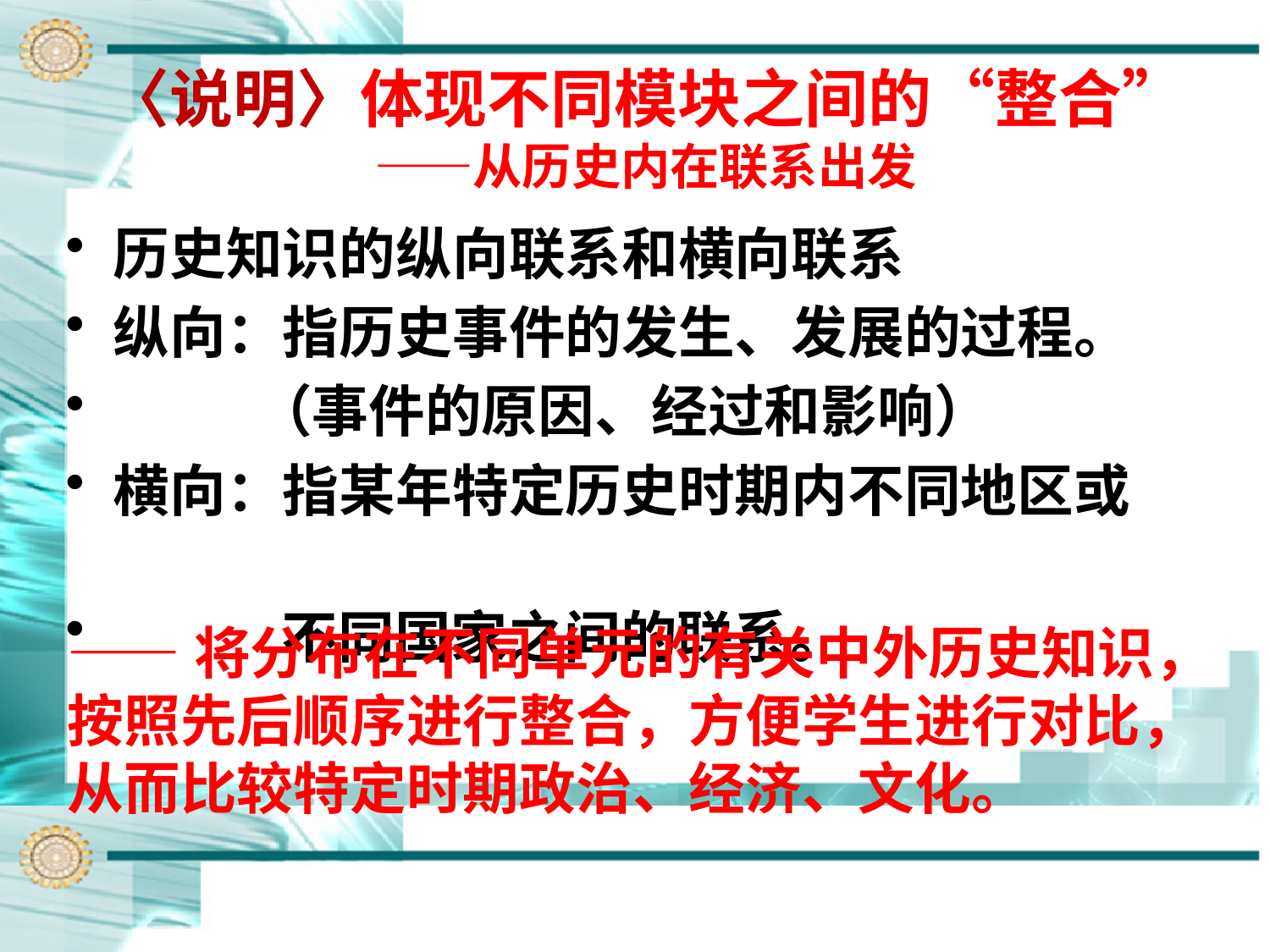

# 〈说明〉体现不同模块之间的“整合” ——从历史内在联系出发
历史知识的纵向联系和横向联系
纵向：指历史事件的发生、发展的过程。
          （事件的原因、经过和影响）
横向：指某年特定历史时期内不同地区或
            不同国家之间的联系。
——将分布在不同单元的有关中外历史知识，按照先后顺序进行整合，方便学生进行对比，从而比较特定时期政治、经济、文化。